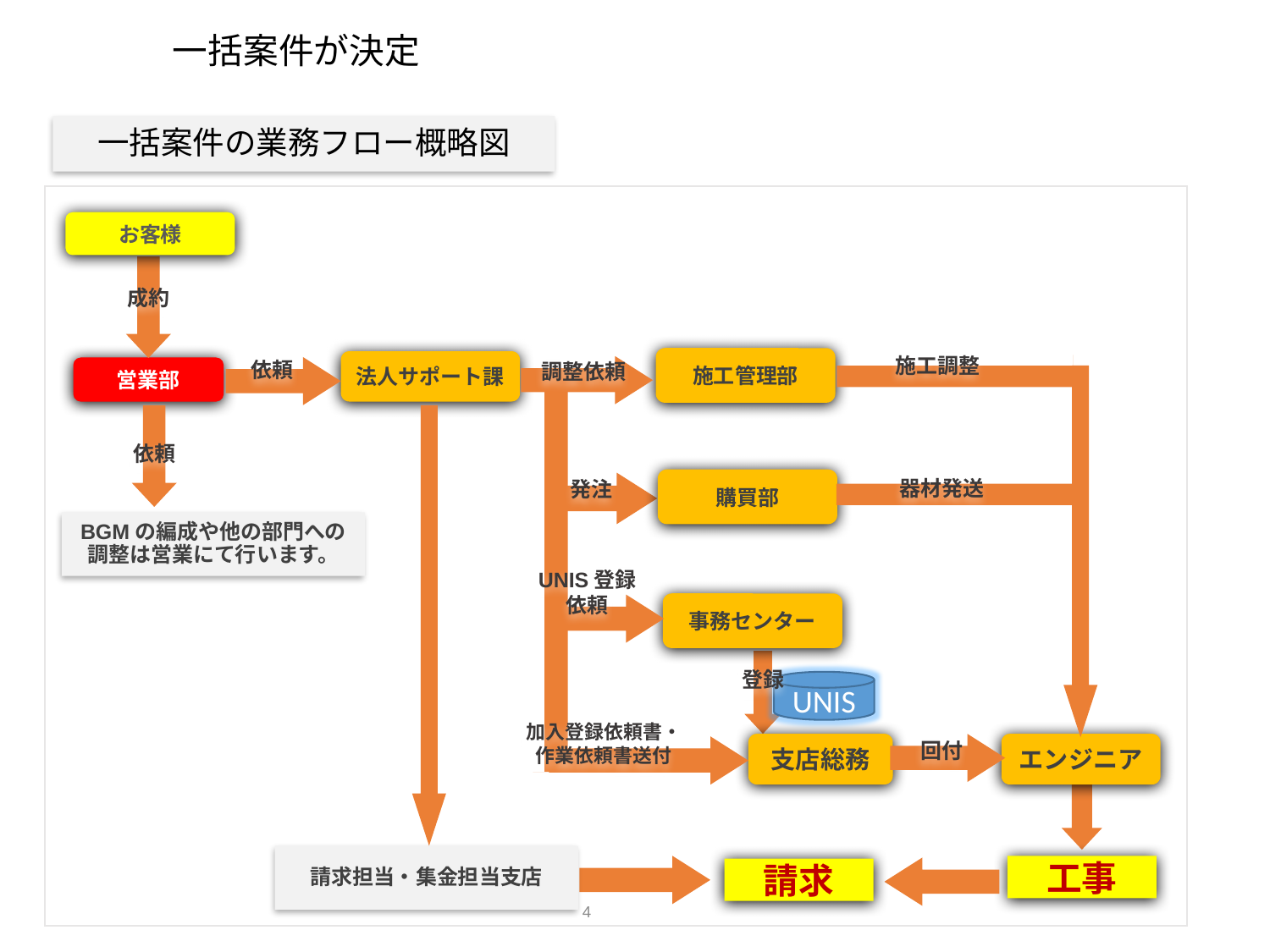

# 一括案件が決定
一括案件の業務フロー概略図

お客様

成約

施工管理部
法人サポート課
施工調整
依頼
営業部
調整依頼

依頼

購買部
器材発送
発注
BGMの編成や他の部門への調整は営業にて行います。

UNIS登録依頼
事務センター

登録
UNIS

加入登録依頼書・作業依頼書送付
支店総務
エンジニア
回付

請求担当・集金担当支店
工事
請求
4